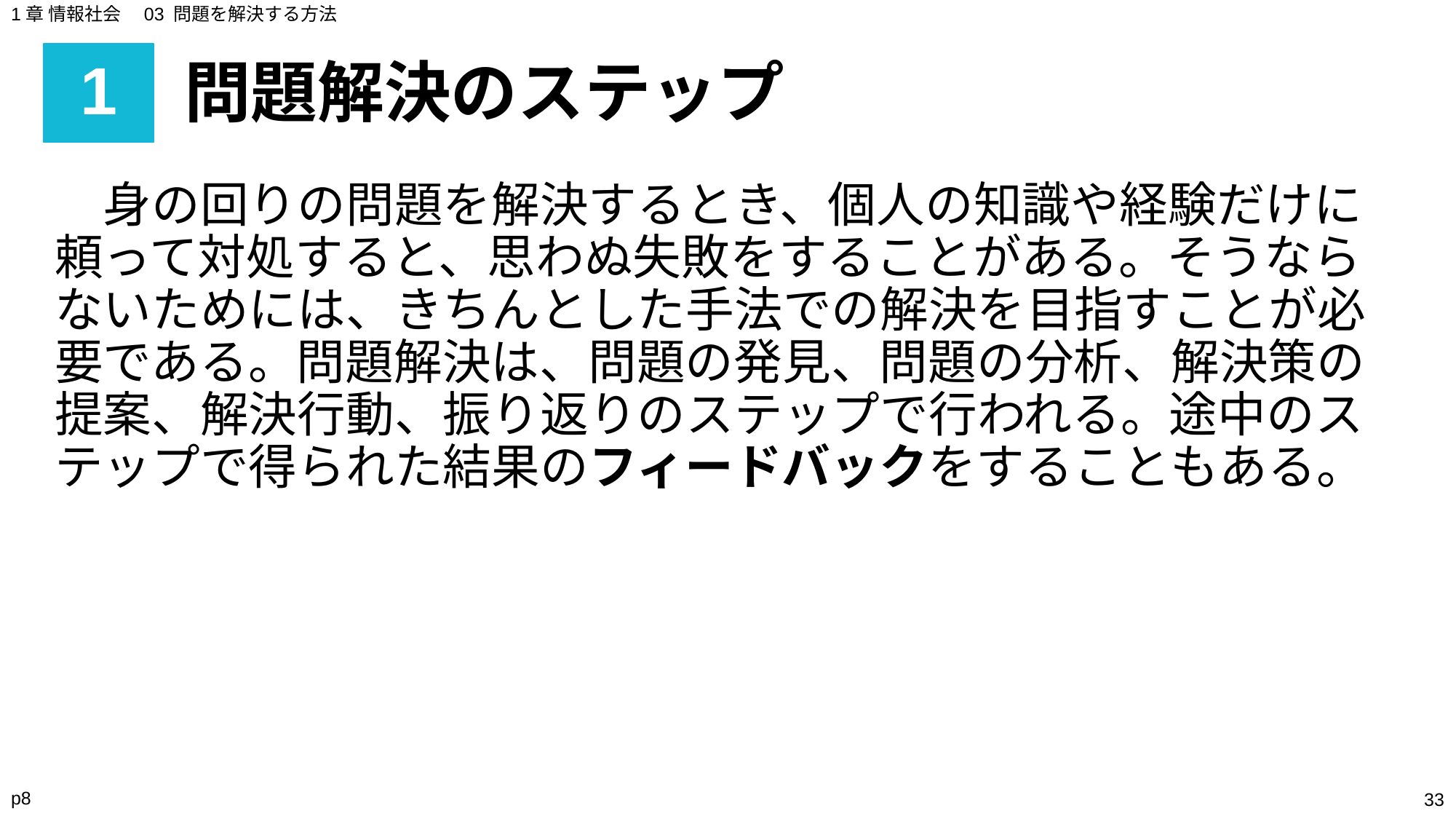

1章 情報社会　03 問題を解決する方法

# 1
問題解決のステップ
　身の回りの問題を解決するとき、個人の知識や経験だけに頼って対処すると、思わぬ失敗をすることがある。そうならないためには、きちんとした手法での解決を目指すことが必要である。問題解決は、問題の発見、問題の分析、解決策の提案、解決行動、振り返りのステップで行われる。途中のステップで得られた結果のフィードバックをすることもある。
p8
33